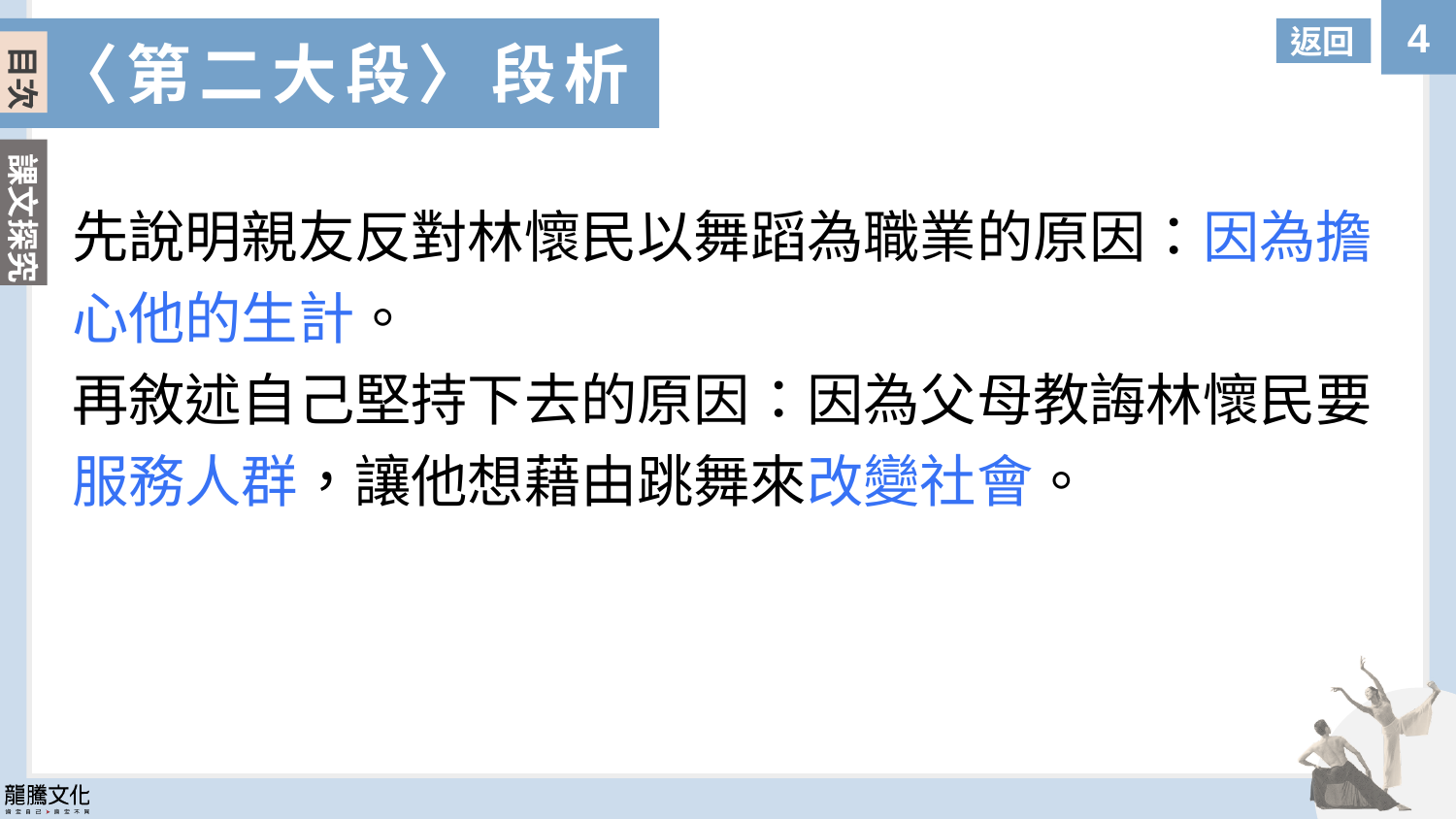

返回
〈第二大段〉段析
目次
先說明親友反對林懷民以舞蹈為職業的原因：因為擔心他的生計。
再敘述自己堅持下去的原因：因為父母教誨林懷民要服務人群，讓他想藉由跳舞來改變社會。